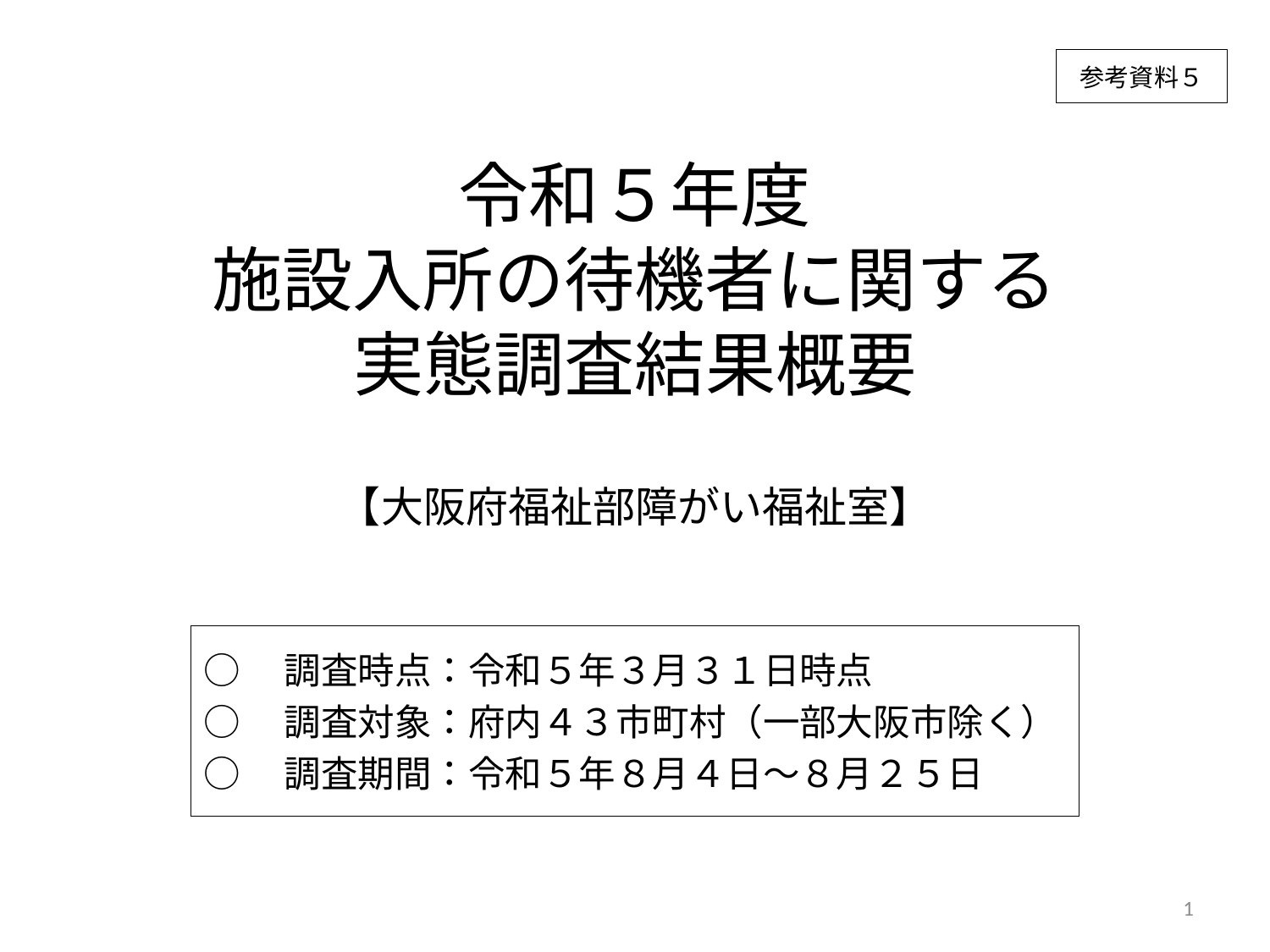

参考資料５
# 令和５年度 施設入所の待機者に関する 実態調査結果概要 【大阪府福祉部障がい福祉室】
○　調査時点：令和５年３月３１日時点
○　調査対象：府内４３市町村（一部大阪市除く）
○　調査期間：令和５年８月４日～８月２５日
1